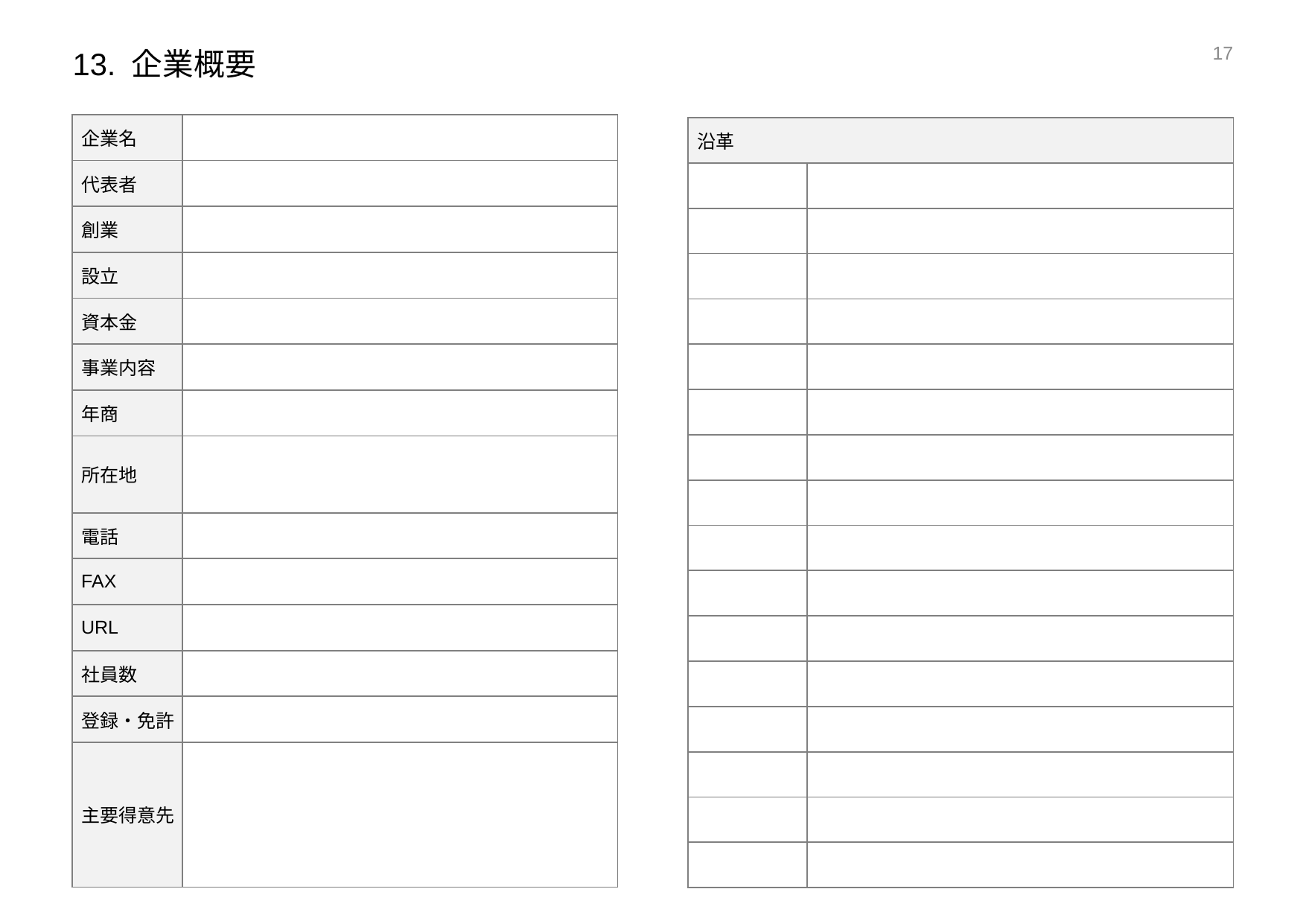

# 13. 企業概要
17
| 企業名 |  |
| --- | --- |
| 代表者 |  |
| 創業 |  |
| 設立 |  |
| 資本金 |  |
| 事業内容 |  |
| 年商 |  |
| 所在地 |  |
| 電話 |  |
| FAX |  |
| URL |  |
| 社員数 |  |
| 登録・免許 |  |
| 主要得意先 |  |
| 沿革 |  |
| --- | --- |
|  |  |
|  |  |
|  |  |
|  |  |
|  |  |
|  |  |
|  |  |
|  |  |
|  |  |
|  |  |
|  |  |
|  |  |
|  |  |
|  |  |
|  |  |
|  |  |